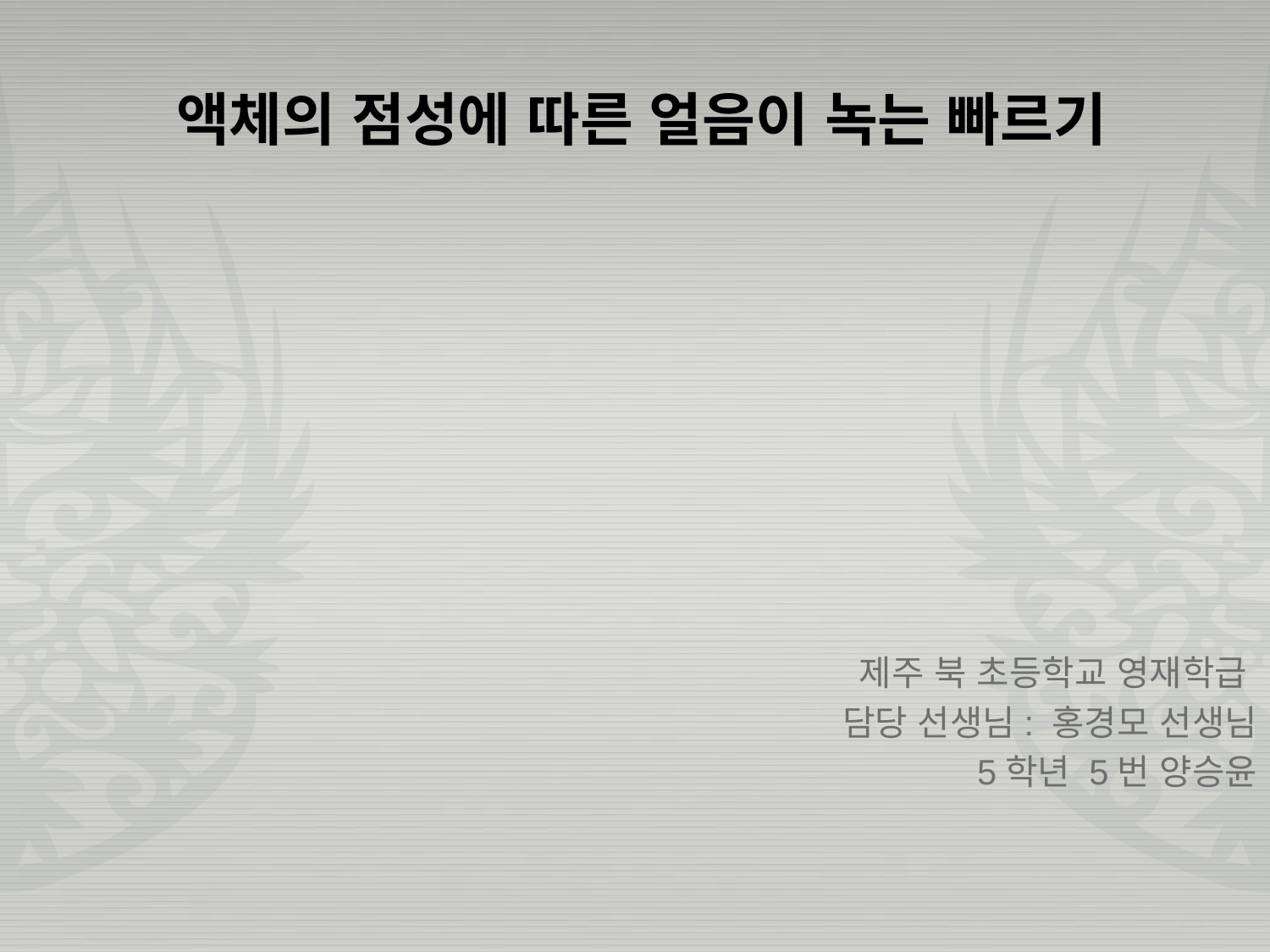

# 액체의 점성에 따른 얼음이 녹는 빠르기
제주 북 초등학교 영재학급
담당 선생님: 홍경모 선생님
5학년 5번 양승윤